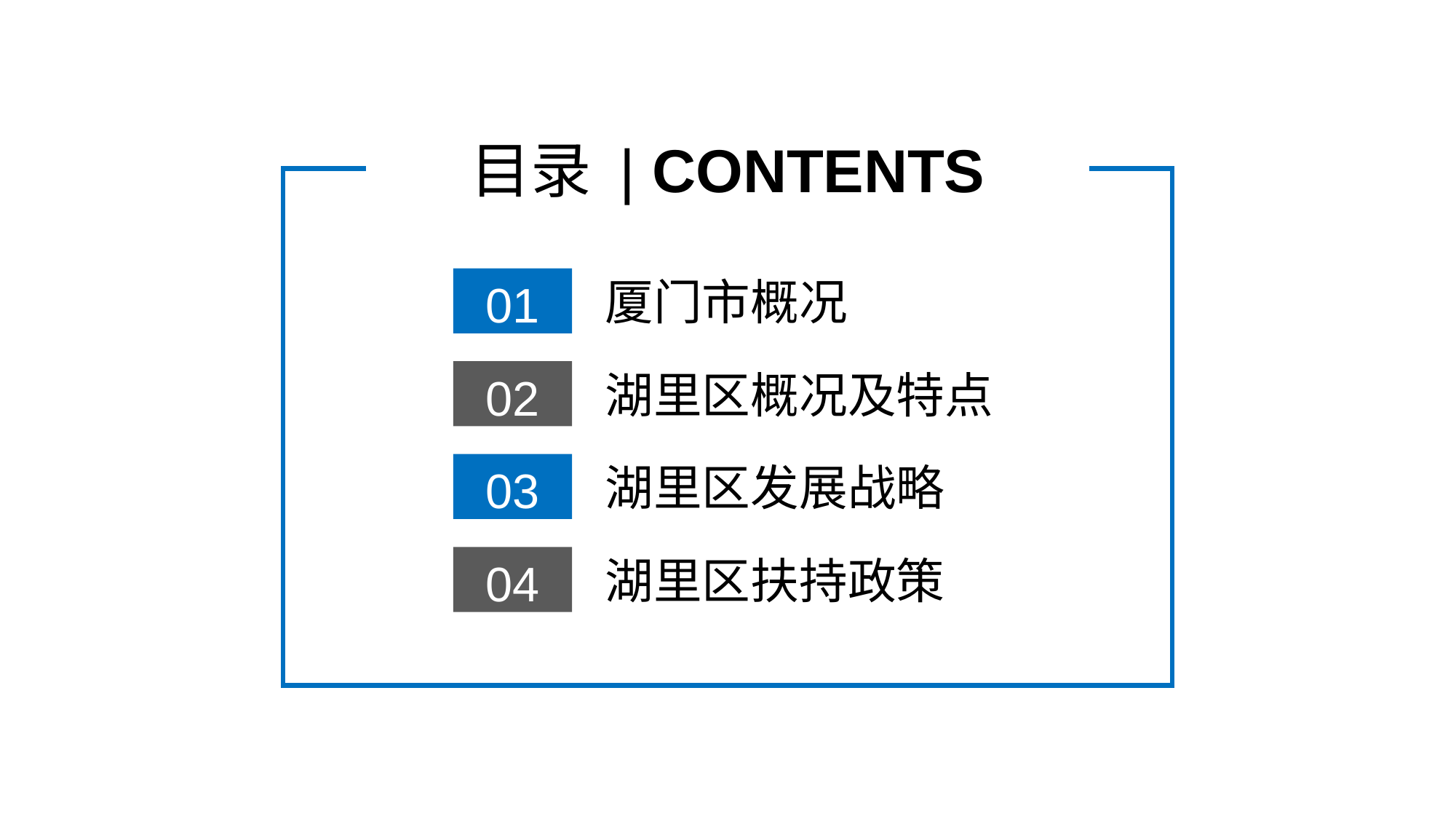

目录 | CONTENTS

厦门市概况
01
湖里区概况及特点
02
湖里区发展战略
03
湖里区扶持政策

04